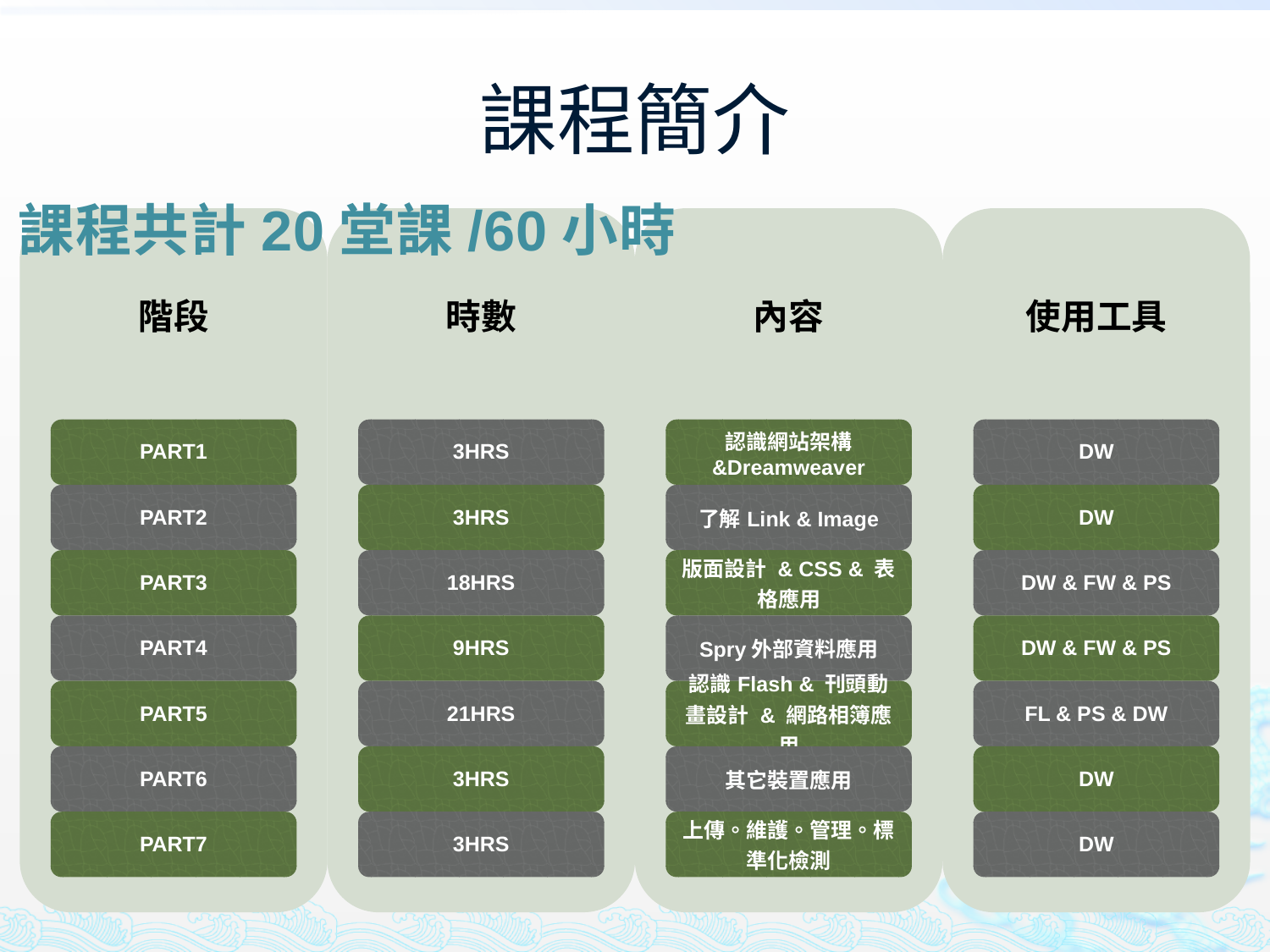

# 課程簡介
課程共計20堂課/60小時
階段
PART1
PART2
時數
3HRS
18HRS
內容
認識網站架構 &Dreamweaver
了解Link & Image
使用工具
PART3
PART4
PART5
PART6
PART7
3HRS
9HRS
21HRS
3HRS
3HRS
版面設計 & CSS & 表格應用
Spry外部資料應用
認識Flash & 刊頭動畫設計 & 網路相簿應用
其它裝置應用
上傳。維護。管理。標準化檢測
DW
DW
DW & FW & PS
DW & FW & PS
FL & PS & DW
DW
DW